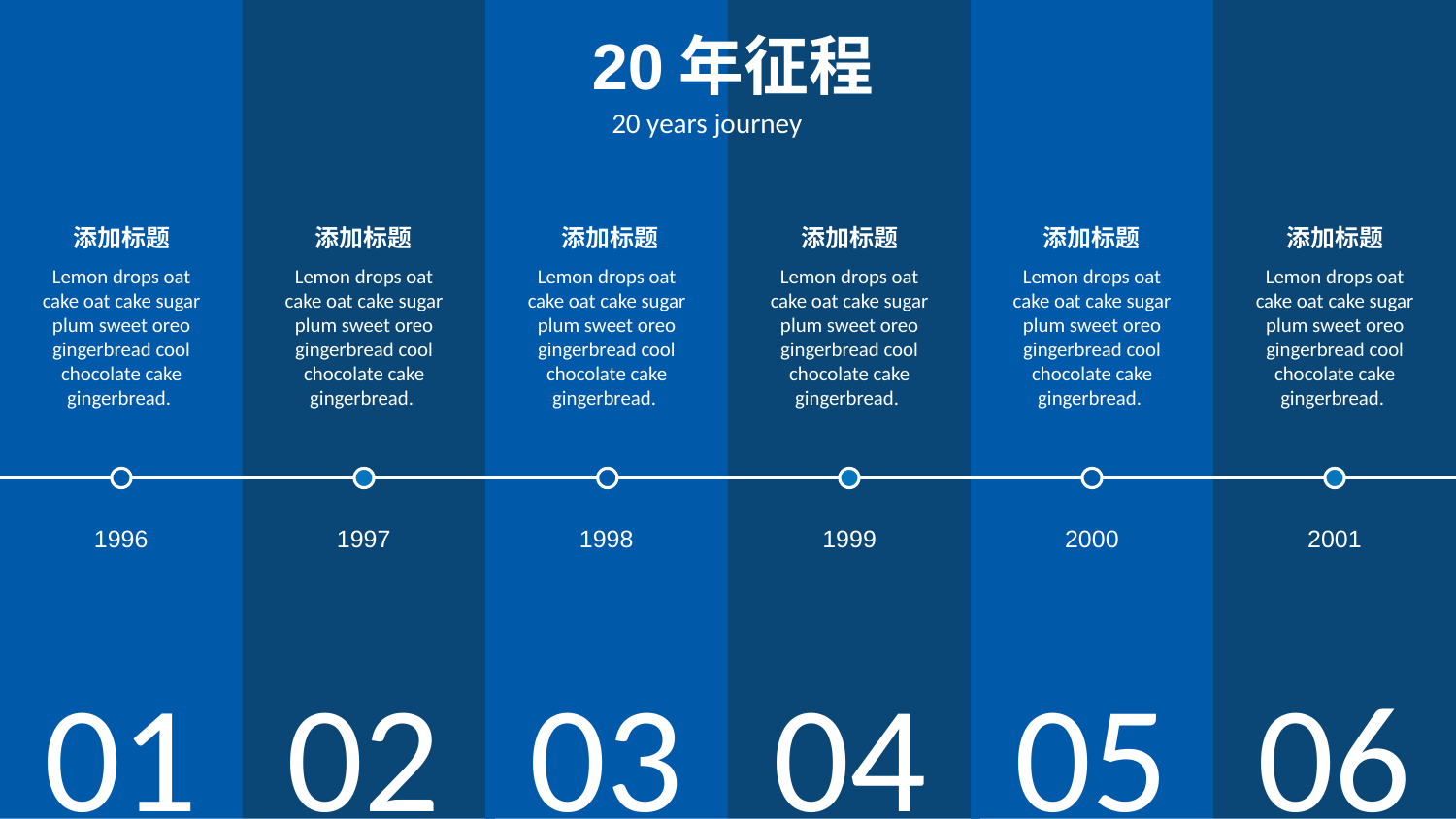

20年征程
20 years journey
添加标题
添加标题
添加标题
添加标题
添加标题
添加标题
Lemon drops oat cake oat cake sugar plum sweet oreo gingerbread cool chocolate cake gingerbread.
Lemon drops oat cake oat cake sugar plum sweet oreo gingerbread cool chocolate cake gingerbread.
Lemon drops oat cake oat cake sugar plum sweet oreo gingerbread cool chocolate cake gingerbread.
Lemon drops oat cake oat cake sugar plum sweet oreo gingerbread cool chocolate cake gingerbread.
Lemon drops oat cake oat cake sugar plum sweet oreo gingerbread cool chocolate cake gingerbread.
Lemon drops oat cake oat cake sugar plum sweet oreo gingerbread cool chocolate cake gingerbread.

1996
1997
1998
1999
2000
2001
01
02
03
04
05
06